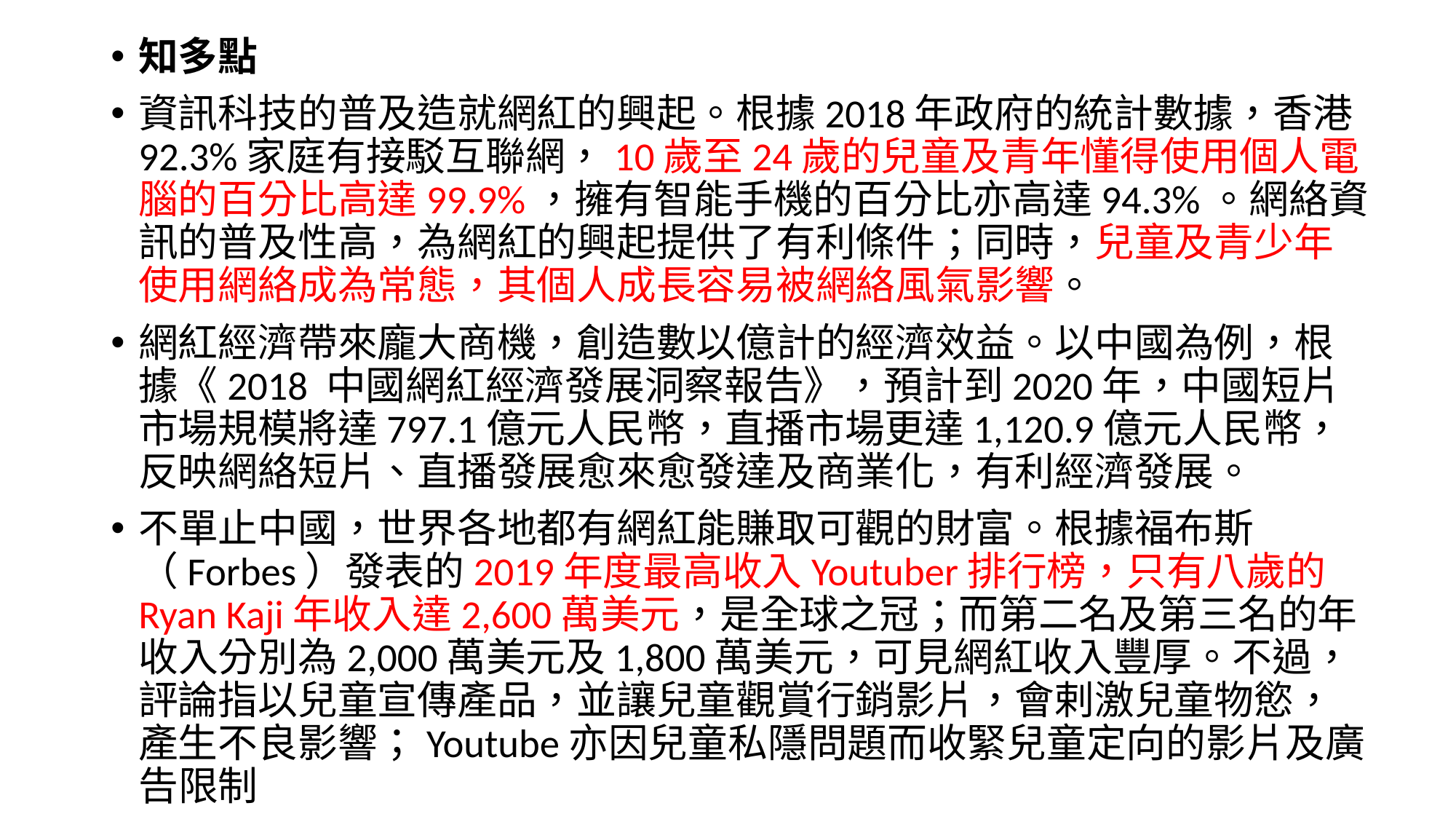

知多點
資訊科技的普及造就網紅的興起。根據2018年政府的統計數據，香港92.3%家庭有接駁互聯網，10歲至24歲的兒童及青年懂得使用個人電腦的百分比高達99.9%，擁有智能手機的百分比亦高達94.3%。網絡資訊的普及性高，為網紅的興起提供了有利條件；同時，兒童及青少年使用網絡成為常態，其個人成長容易被網絡風氣影響。
網紅經濟帶來龐大商機，創造數以億計的經濟效益。以中國為例，根據《2018 中國網紅經濟發展洞察報告》，預計到2020年，中國短片市場規模將達797.1億元人民幣，直播市場更達1,120.9億元人民幣，反映網絡短片、直播發展愈來愈發達及商業化，有利經濟發展。
不單止中國，世界各地都有網紅能賺取可觀的財富。根據福布斯（Forbes）發表的2019年度最高收入Youtuber排行榜，只有八歲的Ryan Kaji年收入達2,600萬美元，是全球之冠；而第二名及第三名的年收入分別為2,000萬美元及1,800萬美元，可見網紅收入豐厚。不過，評論指以兒童宣傳產品，並讓兒童觀賞行銷影片，會剌激兒童物慾，產生不良影響；Youtube亦因兒童私隱問題而收緊兒童定向的影片及廣告限制